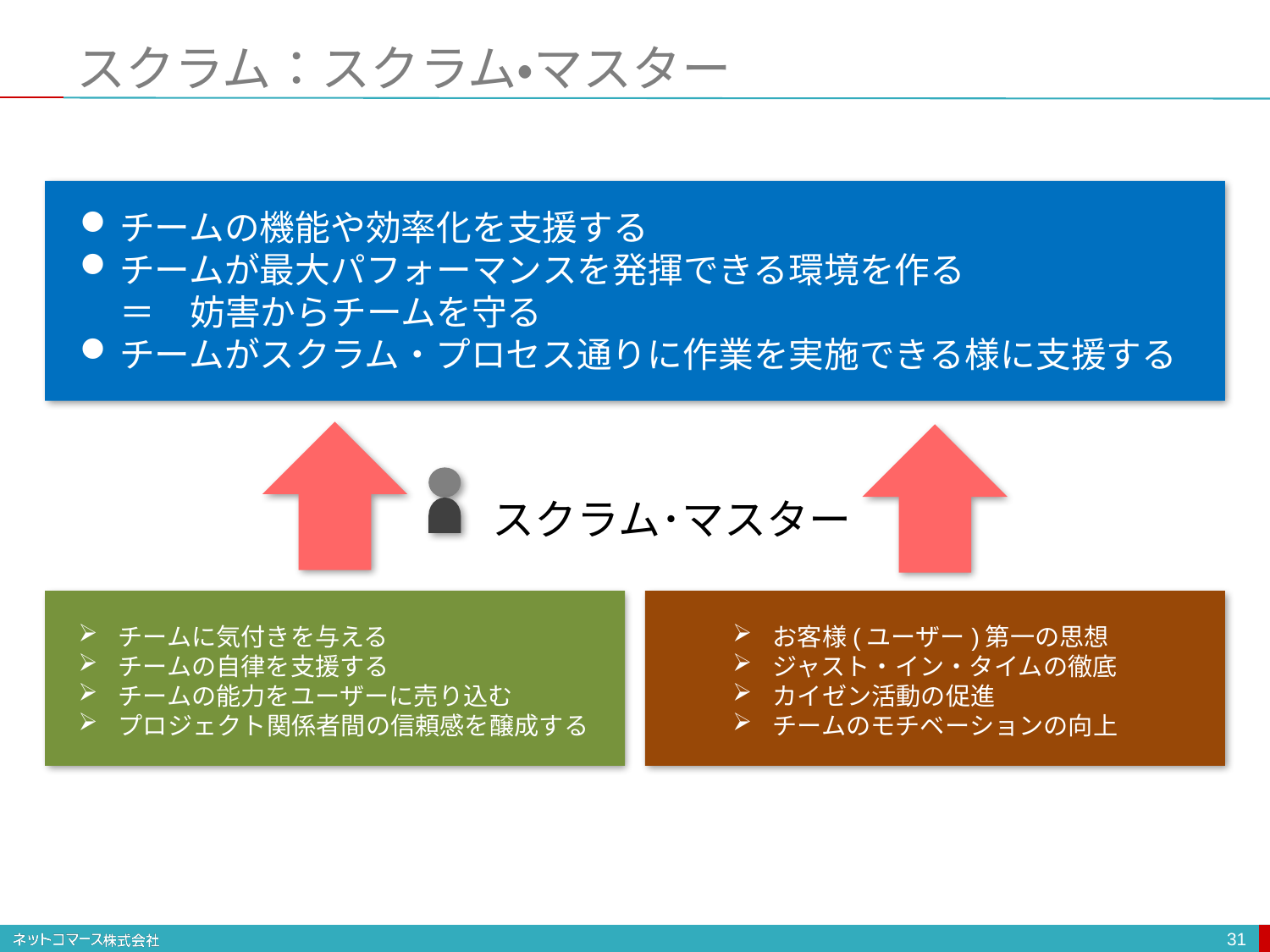

# スクラム：スクラム・マスター

チームの機能や効率化を支援する
チームが最大パフォーマンスを発揮できる環境を作る
＝　妨害からチームを守る
チームがスクラム・プロセス通りに作業を実施できる様に支援する

スクラム･マスター

チームに気付きを与える
チームの自律を支援する
チームの能力をユーザーに売り込む
プロジェクト関係者間の信頼感を醸成する
お客様(ユーザー)第一の思想
ジャスト・イン・タイムの徹底
カイゼン活動の促進
チームのモチベーションの向上
31